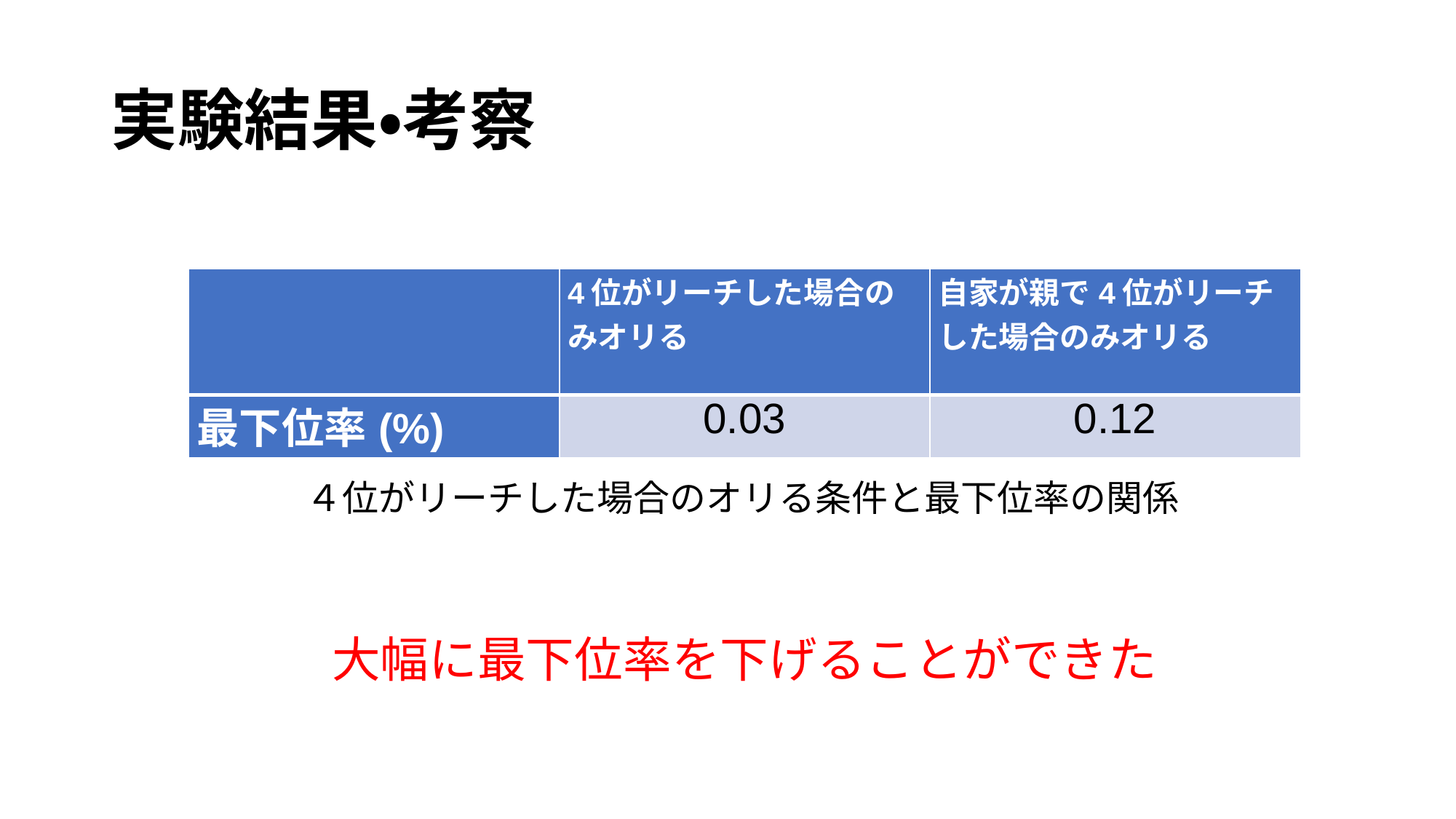

# 実験結果・考察
|  | 4位がリーチした場合のみオリる | 自家が親で4位がリーチした場合のみオリる |
| --- | --- | --- |
| 最下位率(%) | 0.03 | 0.12 |
４位がリーチした場合のオリる条件と最下位率の関係
大幅に最下位率を下げることができた